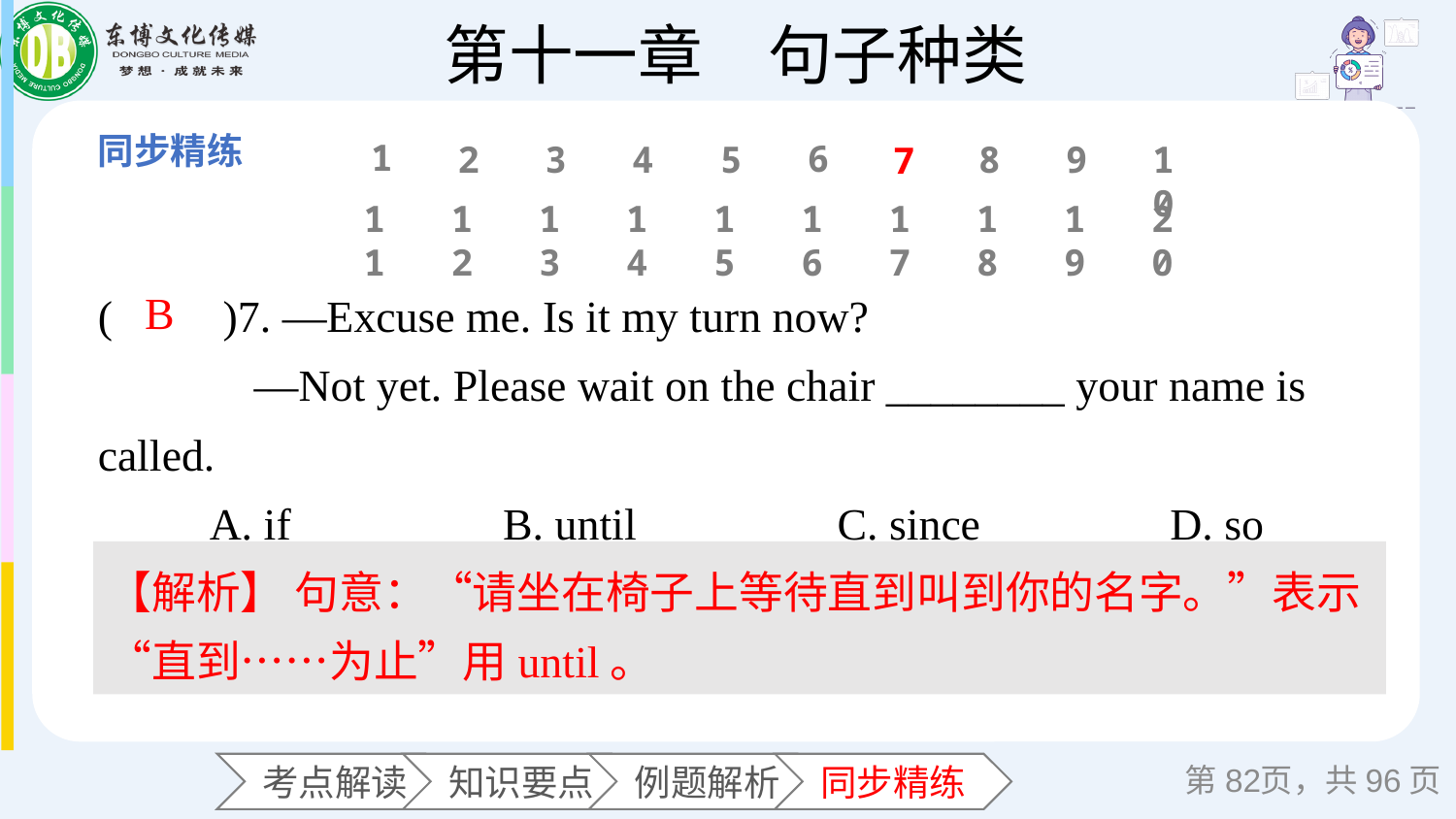

1
6
2
3
4
5
8
9
10
7
11
12
13
14
15
16
17
18
19
20
(　　)7. —Excuse me. Is it my turn now?
              —Not yet. Please wait on the chair ________ your name is called.
          A. if                   B. until                  C. since                 D. so
B
【解析】 句意：“请坐在椅子上等待直到叫到你的名字。”表示“直到……为止”用until。
第82页，共96页